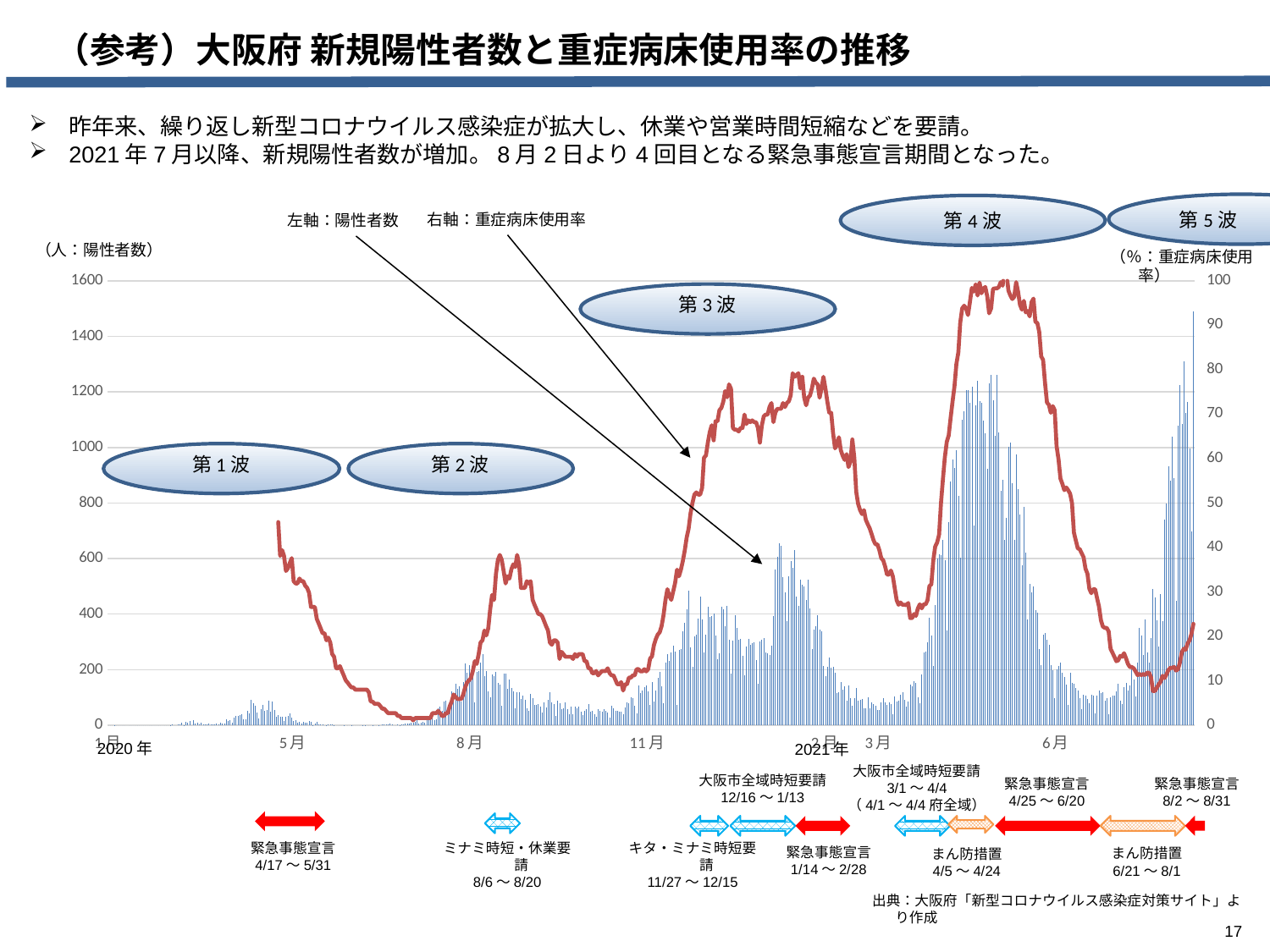

（参考）大阪府 新規陽性者数と重症病床使用率の推移
昨年来、繰り返し新型コロナウイルス感染症が拡大し、休業や営業時間短縮などを要請。
2021年7月以降、新規陽性者数が増加。8月2日より4回目となる緊急事態宣言期間となった。

　第5波
第4波
右軸：重症病床使用率
左軸：陽性者数
（人：陽性者数）
（％：重症病床使用率）

### Chart

| Category | 陽性者数 | 重症病床使用率 |
|---|---|---|
| 1月 | 0.0 | None |
|  | 0.0 | None |
|  | 0.0 | None |
|  | 1.0 | None |
|  | 0.0 | None |
|  | 0.0 | None |
| 2月 | 0.0 | None |
|  | 0.0 | None |
|  | 0.0 | None |
|  | 0.0 | None |
|  | 0.0 | None |
|  | 0.0 | None |
|  | 0.0 | None |
|  | 0.0 | None |
|  | 0.0 | None |
|  | 0.0 | None |
|  | 0.0 | None |
|  | 0.0 | None |
|  | 0.0 | None |
|  | 0.0 | None |
|  | 0.0 | None |
|  | 0.0 | None |
|  | 0.0 | None |
|  | 0.0 | None |
|  | 0.0 | None |
|  | 0.0 | None |
|  | 0.0 | None |
|  | 0.0 | None |
|  | 0.0 | None |
|  | 0.0 | None |
|  | 0.0 | None |
|  | 0.0 | None |
|  | 1.0 | None |
|  | 2.0 | None |
|  | 0.0 | None |
| 3月 | 0.0 | None |
|  | 2.0 | None |
|  | 2.0 | None |
|  | 9.0 | None |
|  | 1.0 | None |
|  | 13.0 | None |
|  | 10.0 | None |
|  | 14.0 | None |
|  | 0.0 | None |
|  | 18.0 | None |
|  | 7.0 | None |
|  | 9.0 | None |
|  | 3.0 | None |
|  | 10.0 | None |
|  | 4.0 | None |
|  | 2.0 | None |
|  | 4.0 | None |
|  | 5.0 | None |
|  | 2.0 | None |
|  | 4.0 | None |
|  | 2.0 | None |
|  | 6.0 | None |
|  | 3.0 | None |
|  | 8.0 | None |
|  | 7.0 | None |
|  | 7.0 | None |
|  | 20.0 | None |
|  | 15.0 | None |
|  | 17.0 | None |
|  | 8.0 | None |
|  | 28.0 | None |
| 4月 | 34.0 | None |
|  | 33.0 | None |
|  | 35.0 | None |
|  | 41.0 | None |
|  | 21.0 | None |
|  | 20.0 | None |
|  | 53.0 | None |
|  | 43.0 | None |
|  | 92.0 | None |
|  | 80.0 | None |
|  | 70.0 | None |
|  | 45.0 | None |
|  | 24.0 | None |
|  | 59.0 | None |
|  | 74.0 | None |
|  | 52.0 | None |
|  | 55.0 | None |
|  | 88.0 | None |
|  | 48.0 | None |
|  | 84.0 | None |
|  | 54.0 | None |
|  | 31.0 | None |
|  | 35.0 | 45.7 |
|  | 31.0 | 38.1 |
|  | 29.0 | 39.4 |
|  | 16.0 | 38.1 |
|  | 30.0 | 34.7 |
|  | 32.0 | 35.3 |
|  | 44.0 | 36.5 |
|  | 28.0 | 37.6 |
| 5月 | 14.0 | 32.4 |
|  | 17.0 | 31.9 |
|  | 10.0 | 31.9 |
|  | 13.0 | 33.0 |
|  | 7.0 | 32.4 |
|  | 12.0 | 32.4 |
|  | 8.0 | 31.4 |
|  | 10.0 | 30.9 |
|  | 16.0 | 29.8 |
|  | 11.0 | 26.6 |
|  | 1.0 | 26.6 |
|  | 6.0 | 26.6 |
|  | 12.0 | 23.9 |
|  | 3.0 | 22.9 |
|  | 3.0 | 21.8 |
|  | 2.0 | 20.7 |
|  | 0.0 | 20.7 |
|  | 1.0 | 19.1 |
|  | 3.0 | 19.7 |
|  | 3.0 | 18.6 |
|  | 3.0 | 16.0 |
|  | 1.0 | 15.4 |
|  | 0.0 | 12.8 |
|  | 0.0 | 12.8 |
|  | 0.0 | 13.3 |
|  | 0.0 | 12.2 |
|  | 1.0 | 11.2 |
|  | 0.0 | 10.1 |
|  | 0.0 | 9.6 |
|  | 0.0 | 9.0 |
|  | 1.0 | 8.5 |
| 6月 | 0.0 | 8.5 |
|  | 0.0 | 8.0 |
|  | 0.0 | 8.0 |
|  | 0.0 | 8.0 |
|  | 0.0 | 8.0 |
|  | 1.0 | 8.0 |
|  | 1.0 | 8.0 |
|  | 0.0 | 8.0 |
|  | 0.0 | 7.4 |
|  | 0.0 | 5.3 |
|  | 1.0 | 5.3 |
|  | 0.0 | 4.8 |
|  | 0.0 | 4.8 |
|  | 1.0 | 4.8 |
|  | 0.0 | 4.3 |
|  | 3.0 | 3.7 |
|  | 4.0 | 3.7 |
|  | 4.0 | 3.2 |
|  | 2.0 | 2.7 |
|  | 6.0 | 2.7 |
|  | 3.0 | 2.7 |
|  | 0.0 | 2.7 |
|  | 0.0 | 2.7 |
|  | 2.0 | 2.1 |
|  | 1.0 | 2.1 |
|  | 2.0 | 1.6 |
|  | 2.0 | 1.6 |
|  | 5.0 | 1.6 |
|  | 7.0 | 1.6 |
|  | 5.0 | 1.6 |
| 7月 | 10.0 | 1.6 |
|  | 8.0 | 1.1 |
|  | 11.0 | 1.6 |
|  | 17.0 | 1.6 |
|  | 6.0 | 1.6 |
|  | 8.0 | 1.6 |
|  | 12.0 | 1.6 |
|  | 10.0 | 1.6 |
|  | 30.0 | 1.6 |
|  | 22.0 | 1.6 |
|  | 28.0 | 1.6 |
|  | 32.0 | 2.7 |
|  | 18.0 | 2.7 |
|  | 20.0 | 2.7 |
|  | 61.0 | 3.2 |
|  | 66.0 | 2.7 |
|  | 53.0 | 2.1 |
|  | 86.0 | 2.1 |
|  | 89.0 | 2.7 |
|  | 49.0 | 2.7 |
|  | 72.0 | 4.3 |
|  | 121.0 | 5.3 |
|  | 104.0 | 6.9 |
|  | 149.0 | 6.4 |
|  | 132.0 | 5.9 |
|  | 141.0 | 5.9 |
|  | 86.0 | 5.9 |
|  | 155.0 | 6.9 |
|  | 221.0 | 8.5 |
|  | 190.0 | 9.6 |
|  | 216.0 | 10.1 |
| 8月 | 195.0 | 10.6 |
|  | 194.0 | 12.2 |
|  | 81.0 | 14.4 |
|  | 193.0 | 13.8 |
|  | 196.0 | 16.0 |
|  | 225.0 | 18.6 |
|  | 255.0 | 19.1 |
|  | 178.0 | 21.3 |
|  | 195.0 | 20.2 |
|  | 123.0 | 21.8 |
|  | 101.0 | 26.1 |
|  | 184.0 | 29.3 |
|  | 177.0 | 28.2 |
|  | 192.0 | 34.0 |
|  | 151.0 | 37.2 |
|  | 147.0 | 38.3 |
|  | 71.0 | 37.2 |
|  | 185.0 | 34.6 |
|  | 187.0 | 31.9 |
|  | 132.0 | 33.5 |
|  | 166.0 | 33.0 |
|  | 134.0 | 35.1 |
|  | 121.0 | 36.2 |
|  | 60.0 | 35.6 |
|  | 119.0 | 38.3 |
|  | 119.0 | 36.2 |
|  | 94.0 | 30.9 |
|  | 106.0 | 30.9 |
|  | 90.0 | 30.9 |
|  | 62.0 | 32.4 |
|  | 53.0 | 31.9 |
| 9月 | 114.0 | 32.4 |
|  | 96.0 | 28.2 |
|  | 74.0 | 27.1 |
|  | 74.0 | 26.1 |
|  | 76.0 | 25.0 |
|  | 67.0 | 25.0 |
|  | 45.0 | 24.5 |
|  | 81.0 | 23.4 |
|  | 63.0 | 22.3 |
|  | 92.0 | 21.3 |
|  | 120.0 | 18.6 |
|  | 83.0 | 18.1 |
|  | 77.0 | 19.1 |
|  | 32.0 | 19.1 |
|  | 89.0 | 18.6 |
|  | 78.0 | 14.9 |
|  | 57.0 | 16.5 |
|  | 60.0 | 16.0 |
|  | 81.0 | 15.4 |
|  | 59.0 | 15.4 |
|  | 39.0 | 15.4 |
|  | 67.0 | 15.4 |
|  | 39.0 | 14.9 |
|  | 66.0 | 16.0 |
|  | 62.0 | 15.4 |
|  | 66.0 | 16.0 |
|  | 48.0 | 16.0 |
|  | 36.0 | 16.0 |
|  | 51.0 | 14.4 |
|  | 59.0 | 14.4 |
| 10月 | 76.0 | 12.8 |
|  | 50.0 | 12.8 |
|  | 51.0 | 11.7 |
|  | 39.0 | 11.7 |
|  | 31.0 | 12.2 |
|  | 59.0 | 11.2 |
|  | 51.0 | 11.7 |
|  | 49.0 | 12.2 |
|  | 58.0 | 12.2 |
|  | 52.0 | 12.2 |
|  | 45.0 | 12.8 |
|  | 26.0 | 11.7 |
|  | 69.0 | 11.2 |
|  | 61.0 | 11.2 |
|  | 51.0 | 10.2 |
|  | 53.0 | 9.2 |
|  | 50.0 | 9.2 |
|  | 50.0 | 9.7 |
|  | 41.0 | 7.8 |
|  | 65.0 | 9.2 |
|  | 82.0 | 9.2 |
|  | 78.0 | 10.7 |
|  | 100.0 | 10.7 |
|  | 96.0 | 11.2 |
|  | 70.0 | 11.2 |
|  | 43.0 | 12.6 |
|  | 142.0 | 12.6 |
|  | 117.0 | 12.1 |
|  | 125.0 | 12.1 |
|  | 137.0 | 12.6 |
|  | 143.0 | 12.1 |
| 11月 | 123.0 | 12.6 |
|  | 74.0 | 15.0 |
|  | 156.0 | 15.5 |
|  | 85.0 | 18.0 |
|  | 125.0 | 19.4 |
|  | 169.0 | 20.4 |
|  | 191.0 | 20.9 |
|  | 140.0 | 22.3 |
|  | 78.0 | 24.8 |
|  | 226.0 | 28.2 |
|  | 256.0 | 30.6 |
|  | 231.0 | 29.1 |
|  | 263.0 | 28.2 |
|  | 285.0 | 30.1 |
|  | 266.0 | 32.0 |
|  | 73.0 | 35.0 |
|  | 271.0 | 33.5 |
|  | 273.0 | 35.0 |
|  | 339.0 | 36.9 |
|  | 370.0 | 39.3 |
|  | 416.0 | 42.2 |
|  | 485.0 | 44.2 |
|  | 281.0 | 47.6 |
|  | 209.0 | 50.0 |
|  | 319.0 | 51.9 |
|  | 326.0 | 52.4 |
|  | 383.0 | 51.9 |
|  | 462.0 | 51.9 |
|  | 381.0 | 53.4 |
|  | 261.0 | 60.2 |
| 12月 | 325.0 | 60.7 |
|  | 427.0 | 63.6 |
|  | 389.0 | 66.0 |
|  | 394.0 | 67.5 |
|  | 403.0 | 64.1 |
|  | 322.0 | 68.4 |
|  | 237.0 | 68.4 |
|  | 259.0 | 70.9 |
|  | 427.0 | 71.4 |
|  | 418.0 | 72.8 |
|  | 357.0 | 75.2 |
|  | 429.0 | 73.8 |
|  | 308.0 | 76.7 |
|  | 185.0 | 75.7 |
|  | 306.0 | 66.9 |
|  | 396.0 | 66.5 |
|  | 351.0 | 66.5 |
|  | 309.0 | 66.1 |
|  | 311.0 | 66.9 |
|  | 251.0 | 66.9 |
|  | 180.0 | 69.9 |
|  | 283.0 | 67.8 |
|  | 312.0 | 68.6 |
|  | 289.0 | 68.2 |
|  | 294.0 | 68.6 |
|  | 299.0 | 68.2 |
|  | 233.0 | 68.2 |
|  | 150.0 | 66.9 |
|  | 302.0 | 63.6 |
|  | 307.0 | 67.4 |
|  | 313.0 | 69.5 |
| 1月 | 262.0 | 69.9 |
|  | 258.0 | 69.9 |
|  | 252.0 | 71.6 |
|  | 286.0 | 72.5 |
|  | 394.0 | 68.2 |
|  | 560.0 | 70.3 |
|  | 607.0 | 71.2 |
|  | 654.0 | 71.2 |
|  | 647.0 | 71.2 |
|  | 532.0 | 72.5 |
|  | 479.0 | 71.6 |
|  | 374.0 | 72.5 |
|  | 536.0 | 72.9 |
|  | 592.0 | 74.2 |
|  | 568.0 | 79.2 |
|  | 629.0 | 78.4 |
|  | 464.0 | 78.8 |
|  | 431.0 | 79.2 |
|  | 525.0 | 75.8 |
|  | 507.0 | 78.4 |
|  | 501.0 | 73.7 |
|  | 450.0 | 72.0 |
|  | 525.0 | 73.7 |
|  | 421.0 | 74.2 |
|  | 273.0 | 75.8 |
|  | 343.0 | 78.0 |
|  | 357.0 | 77.1 |
|  | 397.0 | 76.7 |
|  | 345.0 | 73.7 |
|  | 338.0 | 75.8 |
|  | 214.0 | 78.4 |
| 2月 | 178.0 | 75.8 |
|  | 211.0 | 72.9 |
|  | 244.0 | 70.3 |
|  | 207.0 | 70.3 |
|  | 209.0 | 65.7 |
|  | 188.0 | 62.3 |
|  | 117.0 | 63.1 |
|  | 119.0 | 64.8 |
|  | 155.0 | 61.9 |
|  | 127.0 | 60.6 |
|  | 141.0 | 59.7 |
|  | 89.0 | 61.0 |
|  | 142.0 | 58.1 |
|  | 98.0 | 59.3 |
|  | 69.0 | 64.3 |
|  | 98.0 | 60.2 |
|  | 133.0 | 52.5 |
|  | 89.0 | 49.8 |
|  | 91.0 | 48.4 |
|  | 94.0 | 47.5 |
|  | 60.0 | 48.4 |
|  | 62.0 | 46.2 |
|  | 100.0 | 45.2 |
|  | 62.0 | 44.3 |
|  | 82.0 | 43.0 |
|  | 77.0 | 41.6 |
|  | 69.0 | 40.7 |
|  | 54.0 | 40.7 |
| 3月 | 56.0 | 39.4 |
|  | 81.0 | 37.6 |
|  | 98.0 | 37.1 |
|  | 81.0 | 35.7 |
|  | 74.0 | 33.9 |
|  | 82.0 | 33.9 |
|  | 76.0 | 34.8 |
|  | 38.0 | 33.5 |
|  | 103.0 | 30.8 |
|  | 84.0 | 28.1 |
|  | 88.0 | 27.1 |
|  | 111.0 | 27.6 |
|  | 120.0 | 27.1 |
|  | 92.0 | 27.1 |
|  | 67.0 | 27.0 |
|  | 86.0 | 27.5 |
|  | 147.0 | 24.1 |
|  | 141.0 | 24.1 |
|  | 158.0 | 25.0 |
|  | 153.0 | 24.6 |
|  | 100.0 | 26.3 |
|  | 79.0 | 27.2 |
|  | 183.0 | 26.3 |
|  | 262.0 | 27.2 |
|  | 266.0 | 27.2 |
|  | 300.0 | 28.1 |
|  | 386.0 | 31.3 |
|  | 323.0 | 31.7 |
|  | 213.0 | 37.1 |
|  | 432.0 | 40.2 |
|  | 600.0 | 41.1 |
| 4月 | 616.0 | 42.9 |
|  | 613.0 | 50.0 |
|  | 666.0 | 55.4 |
|  | 593.0 | 60.3 |
|  | 341.0 | 63.8 |
|  | 731.0 | 65.2 |
|  | 879.0 | 69.2 |
|  | 957.0 | 72.8 |
|  | 927.0 | 76.3 |
|  | 991.0 | 81.3 |
|  | 827.0 | 83.9 |
|  | 602.0 | 90.6 |
|  | 1099.0 | 93.8 |
|  | 1130.0 | 94.4 |
|  | 1208.0 | 93.8 |
|  | 1206.0 | 92.3 |
|  | 1161.0 | 95.2 |
|  | 1219.0 | 98.4 |
|  | 719.0 | 97.6 |
|  | 1153.0 | 99.2 |
|  | 1241.0 | 96.7 |
|  | 1167.0 | 99.6 |
|  | 1161.0 | 97.2 |
|  | 1097.0 | 98.3 |
|  | 1050.0 | 98.6 |
|  | 922.0 | 96.5 |
|  | 1230.0 | 92.7 |
|  | 1260.0 | 93.8 |
|  | 1171.0 | 98.2 |
|  | 1041.0 | 98.3 |
| 5月 | 1260.0 | 98.3 |
|  | 1055.0 | 98.6 |
|  | 845.0 | 99.7 |
|  | 884.0 | 98.9 |
|  | 668.0 | 103.0 |
|  | 746.0 | 101.6 |
|  | 1003.0 | 97.8 |
|  | 1018.0 | 96.7 |
|  | 872.0 | 95.9 |
|  | 668.0 | 96.4 |
|  | 974.0 | 99.7 |
|  | 849.0 | 97.5 |
|  | 760.0 | 94.6 |
|  | 575.0 | 93.5 |
|  | 785.0 | 95.5 |
|  | 620.0 | 92.9 |
|  | 381.0 | 93.2 |
|  | 508.0 | 92.0 |
|  | 477.0 | 95.2 |
|  | 500.0 | 96.0 |
|  | 415.0 | 90.8 |
|  | 406.0 | 90.5 |
|  | 274.0 | 88.5 |
|  | 216.0 | 83.0 |
|  | 327.0 | 82.2 |
|  | 331.0 | 77.0 |
|  | 309.0 | 72.6 |
|  | 290.0 | 72.1 |
|  | 216.0 | 70.3 |
|  | 197.0 | 71.8 |
|  | 98.0 | 70.9 |
| 6月 | 201.0 | 62.8 |
|  | 213.0 | 59.8 |
|  | 226.0 | 55.5 |
|  | 189.0 | 54.3 |
|  | 174.0 | 52.9 |
|  | 145.0 | 53.5 |
|  | 72.0 | 52.9 |
|  | 190.0 | 52.1 |
|  | 153.0 | 50.0 |
|  | 148.0 | 43.3 |
|  | 134.0 | 41.5 |
|  | 126.0 | 39.8 |
|  | 96.0 | 39.6 |
|  | 57.0 | 38.7 |
|  | 110.0 | 37.8 |
|  | 108.0 | 35.2 |
|  | 95.0 | 34.1 |
|  | 79.0 | 30.7 |
|  | 111.0 | 29.7 |
|  | 106.0 | 30.6 |
|  | 42.0 | 30.6 |
|  | 107.0 | 28.6 |
|  | 125.0 | 26.7 |
|  | 116.0 | 23.6 |
|  | 120.0 | 22.2 |
|  | 88.0 | 21.9 |
|  | 96.0 | 21.9 |
|  | 40.0 | 21.1 |
|  | 101.0 | 17.2 |
|  | 108.0 | 16.3 |
| 7月 | 108.0 | 15.4 |
|  | 123.0 | 14.4 |
|  | 148.0 | 14.6 |
|  | 88.0 | 15.6 |
|  | 77.0 | 15.4 |
|  | 136.0 | 16.2 |
|  | 151.0 | 15.1 |
|  | 125.0 | 13.8 |
|  | 143.0 | 13.1 |
|  | 200.0 | 13.1 |
|  | 166.0 | 12.8 |
|  | 104.0 | 12.1 |
|  | 225.0 | 11.3 |
|  | 349.0 | 11.5 |
|  | 324.0 | 11.3 |
|  | 254.0 | 11.5 |
|  | 380.0 | 11.3 |
|  | 262.0 | 11.8 |
|  | 224.0 | 11.8 |
|  | 313.0 | 10.8 |
|  | 491.0 | 7.7 |
|  | 461.0 | 7.7 |
|  | 379.0 | 8.4 |
|  | 283.0 | 9.2 |
|  | 471.0 | 9.8 |
|  | 374.0 | 11.1 |
|  | 741.0 | 10.6 |
|  | 798.0 | 11.4 |
|  | 932.0 | 12.4 |
|  | 882.0 | 12.9 |
|  | 1040.0 | 12.9 |
| 8月 | 890.0 | 13.1 |
第1波：1/29～6/13
第2波：6/14～10/9
第3波：10・10～2/28
第4波：3/1～6/20
第5波：6/21～
大阪府感染症情報センターHPより
2020年
2021年
大阪市全域時短要請
3/1～4/4
（4/1～4/4府全域）
大阪市全域時短要請
12/16～1/13
緊急事態宣言
4/25～6/20
緊急事態宣言
8/2～8/31

キタ・ミナミ時短要請
11/27～12/15
緊急事態宣言
4/17～5/31
ミナミ時短・休業要請
8/6～8/20
緊急事態宣言
1/14～2/28
まん防措置
6/21～8/1
まん防措置
4/5～4/24
出典：大阪府「新型コロナウイルス感染症対策サイト」より作成
17